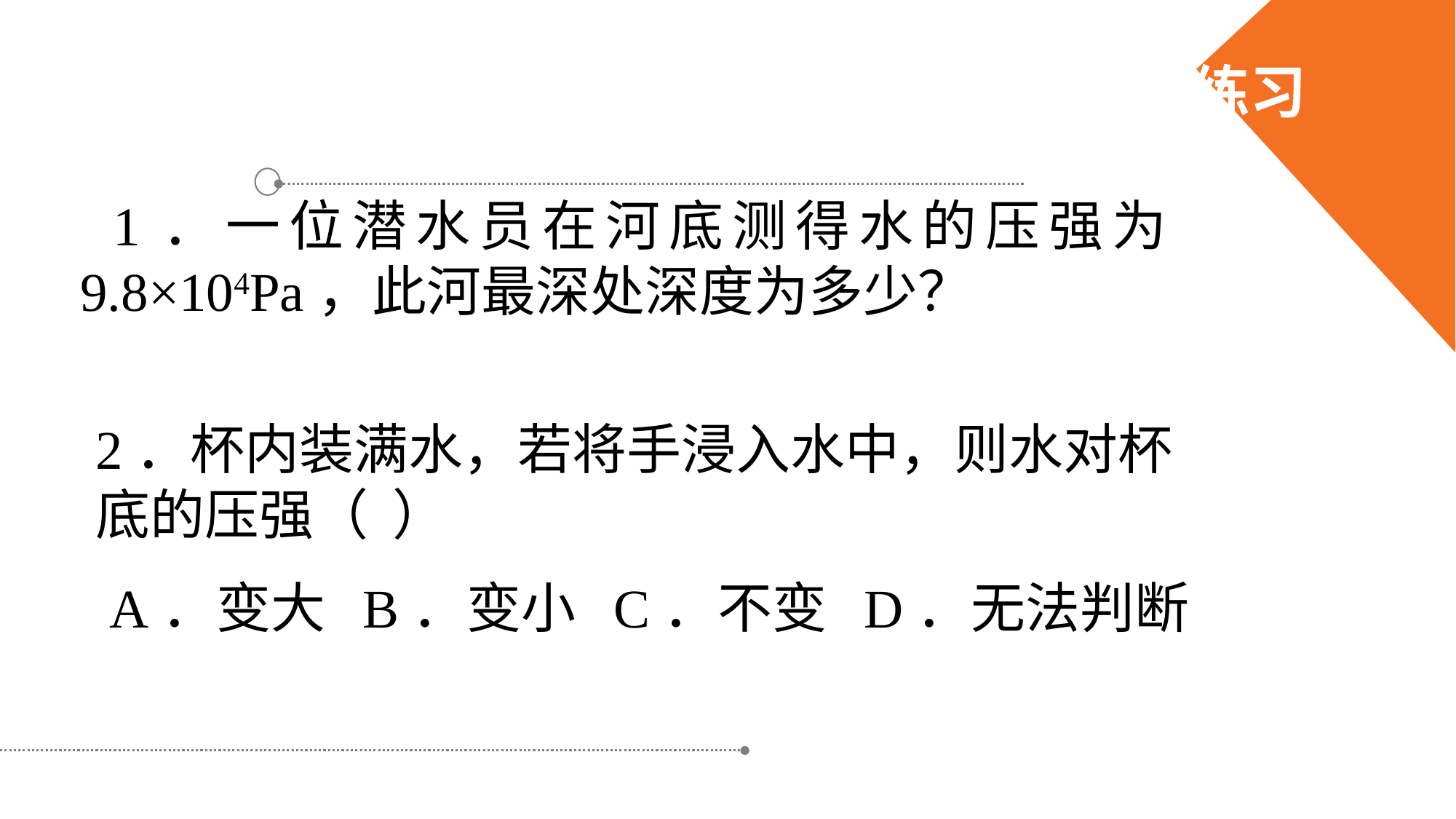

课堂练习
1．一位潜水员在河底测得水的压强为9.8×104Pa，此河最深处深度为多少？
2．杯内装满水，若将手浸入水中，则水对杯底的压强（  ）
 A．变大  B．变小  C．不变  D．无法判断